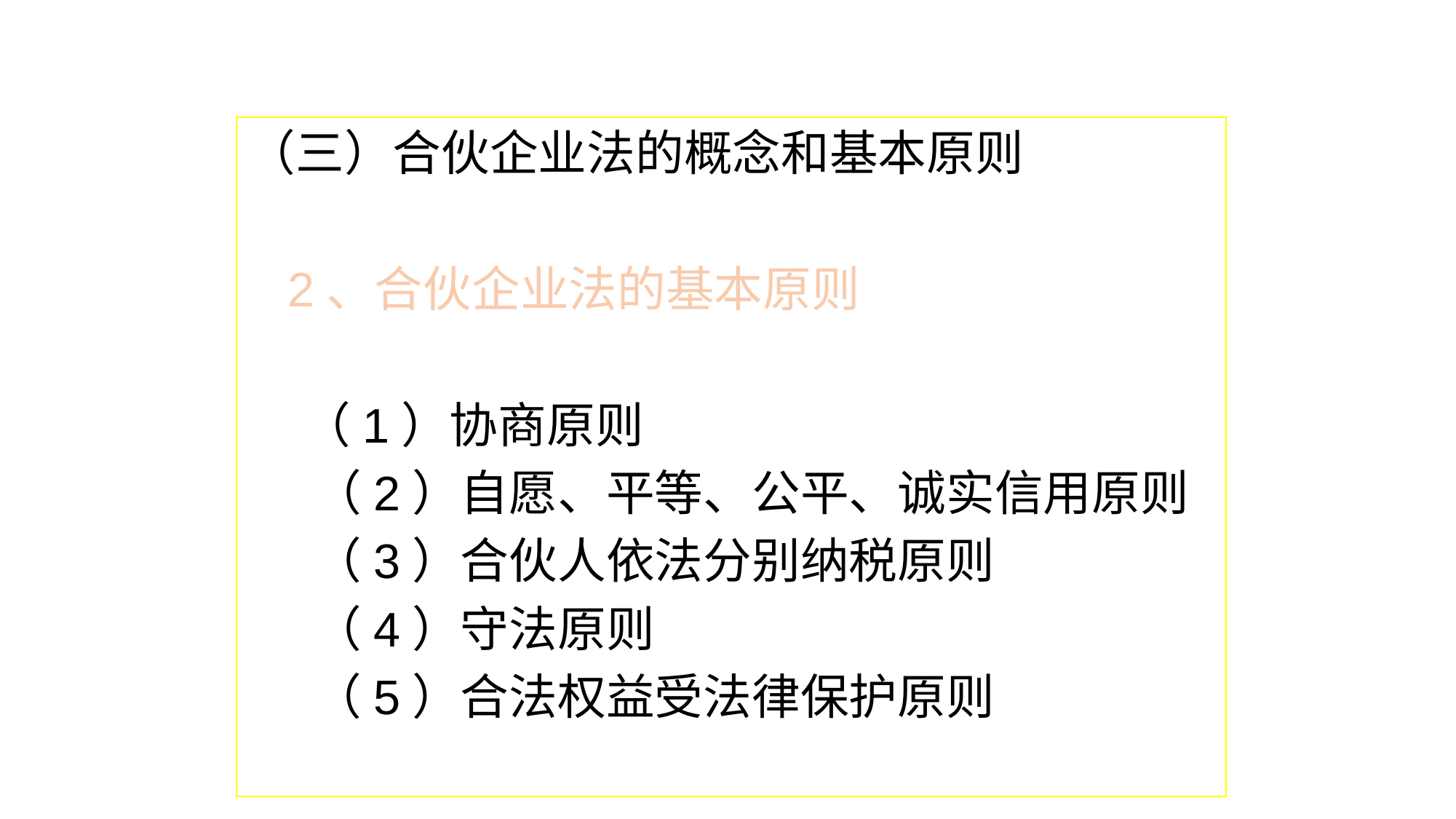

（三）合伙企业法的概念和基本原则

   2、合伙企业法的基本原则

    （1）协商原则
     （2）自愿、平等、公平、诚实信用原则
     （3）合伙人依法分别纳税原则
     （4）守法原则
     （5）合法权益受法律保护原则